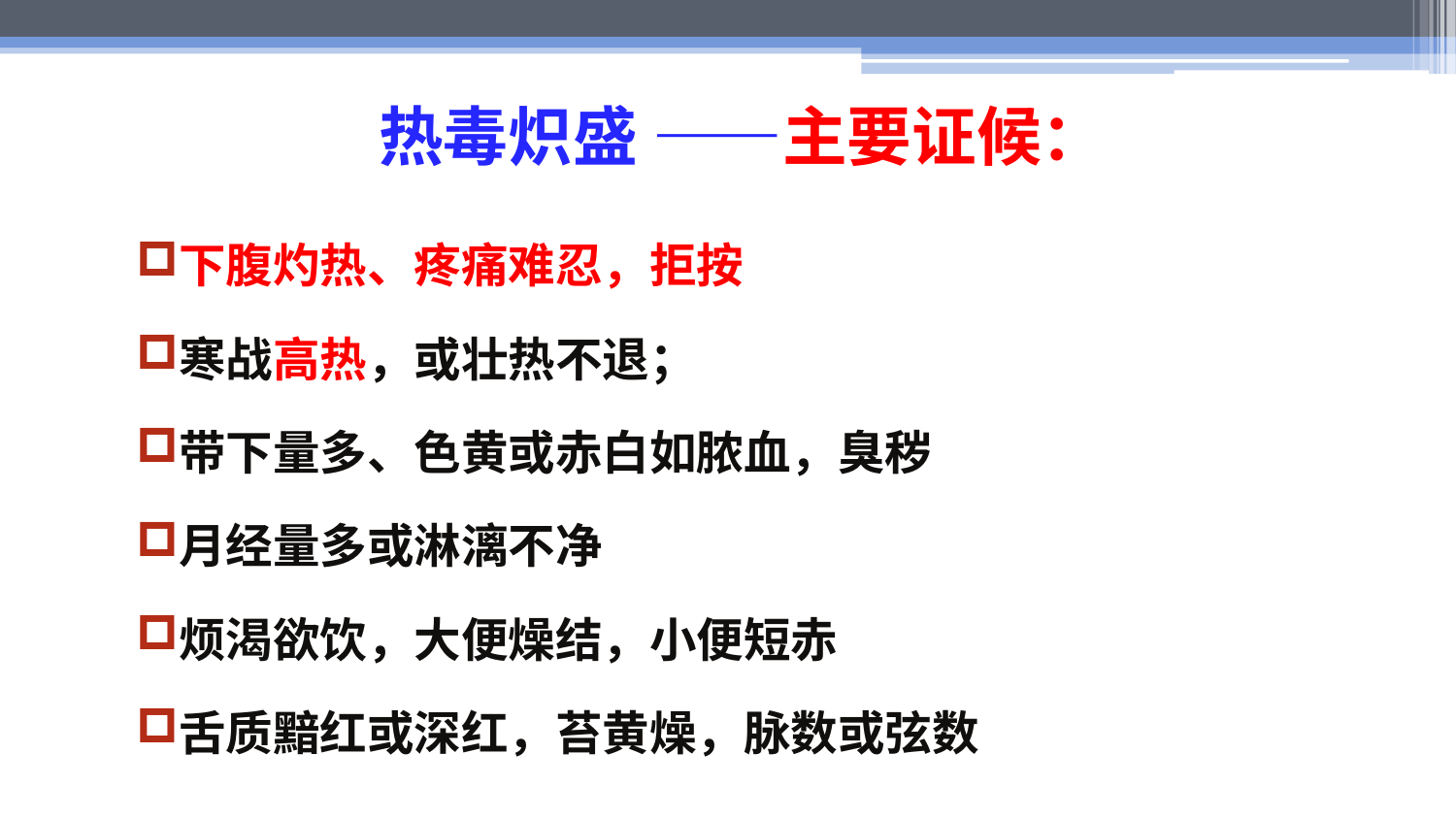

# 热毒炽盛 ——主要证候：
下腹灼热、疼痛难忍，拒按
寒战高热，或壮热不退；
带下量多、色黄或赤白如脓血，臭秽
月经量多或淋漓不净
烦渴欲饮，大便燥结，小便短赤
舌质黯红或深红，苔黄燥，脉数或弦数